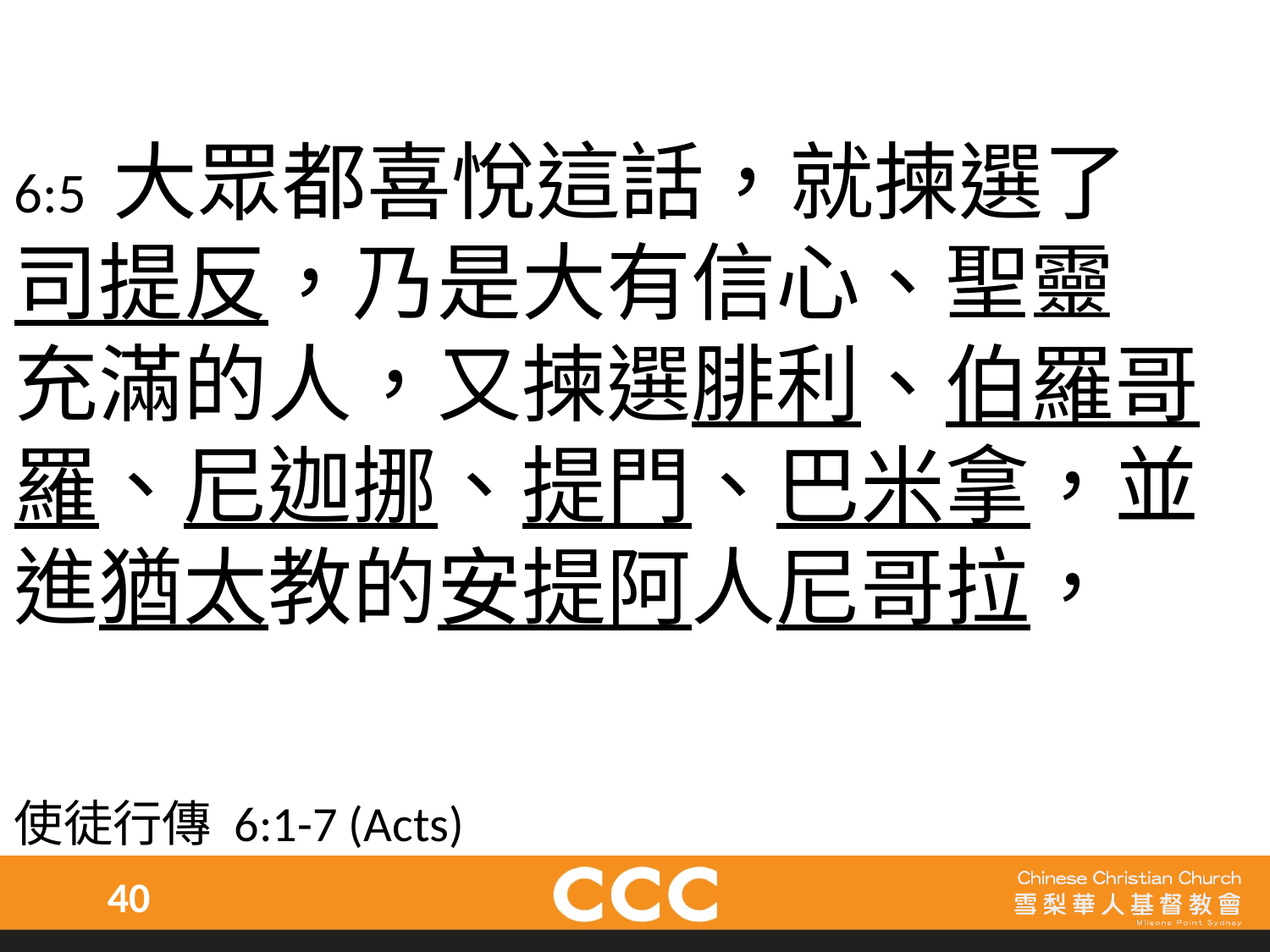

6:5 大眾都喜悅這話，就揀選了
司提反，乃是大有信心、聖靈
充滿的人，又揀選腓利、伯羅哥羅、尼迦挪、提門、巴米拿，並進猶太教的安提阿人尼哥拉，
使徒行傳 6:1-7 (Acts)
40